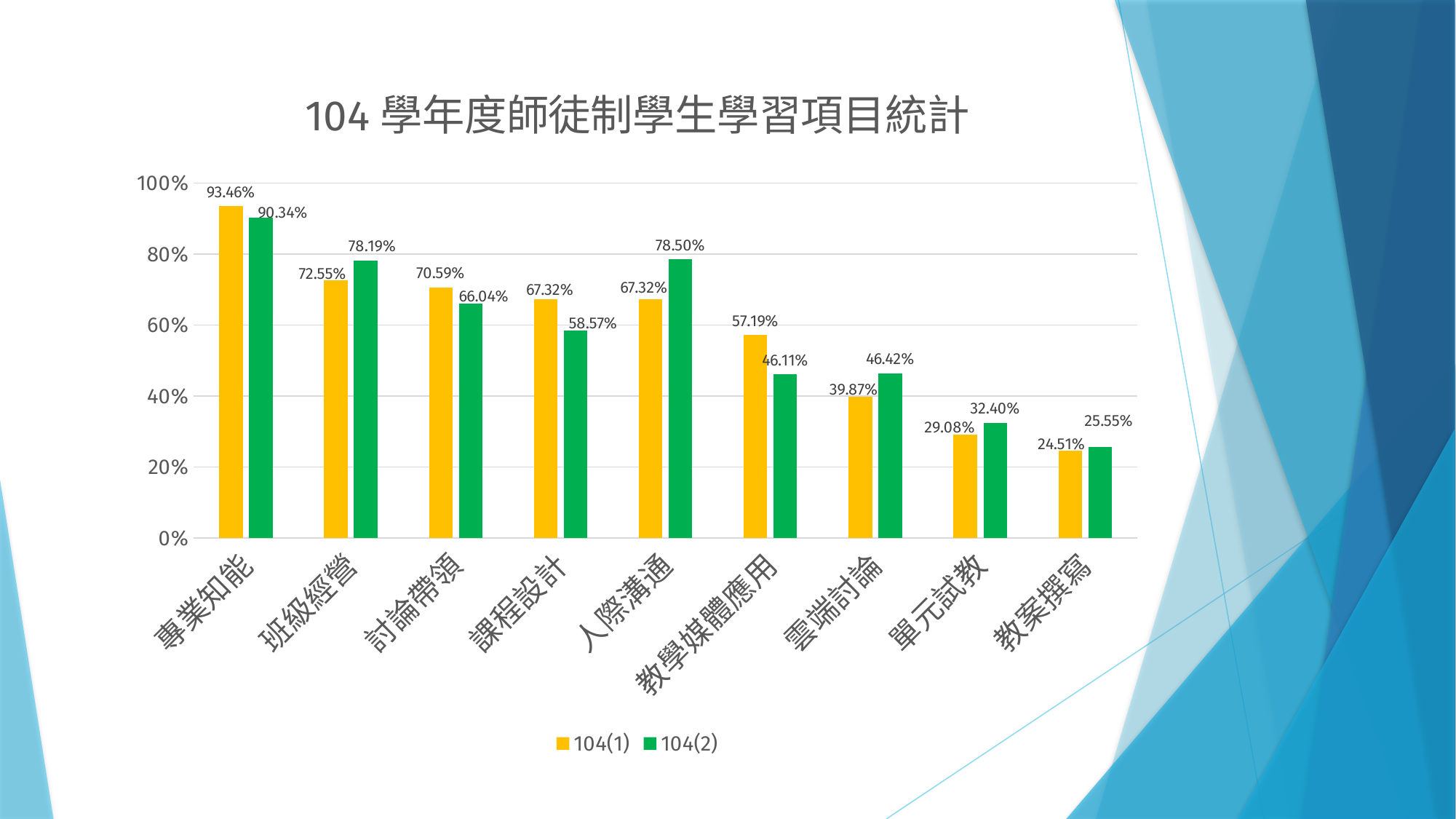

### Chart: 104學年度師徒制學生學習項目統計

| Category | 104(1) | 104(2) |
|---|---|---|
| 專業知能 | 0.934640522875817 | 0.903426791277259 |
| 班級經營 | 0.7254901960784313 | 0.7819314641744548 |
| 討論帶領 | 0.7058823529411765 | 0.660436137071651 |
| 課程設計 | 0.673202614379085 | 0.5856697819314641 |
| 人際溝通 | 0.673202614379085 | 0.7850467289719626 |
| 教學媒體應用 | 0.5718954248366013 | 0.46105919003115264 |
| 雲端討論 | 0.39869281045751637 | 0.46417445482866043 |
| 單元試教 | 0.2908496732026144 | 0.32398753894080995 |
| 教案撰寫 | 0.24509803921568626 | 0.2554517133956386 |